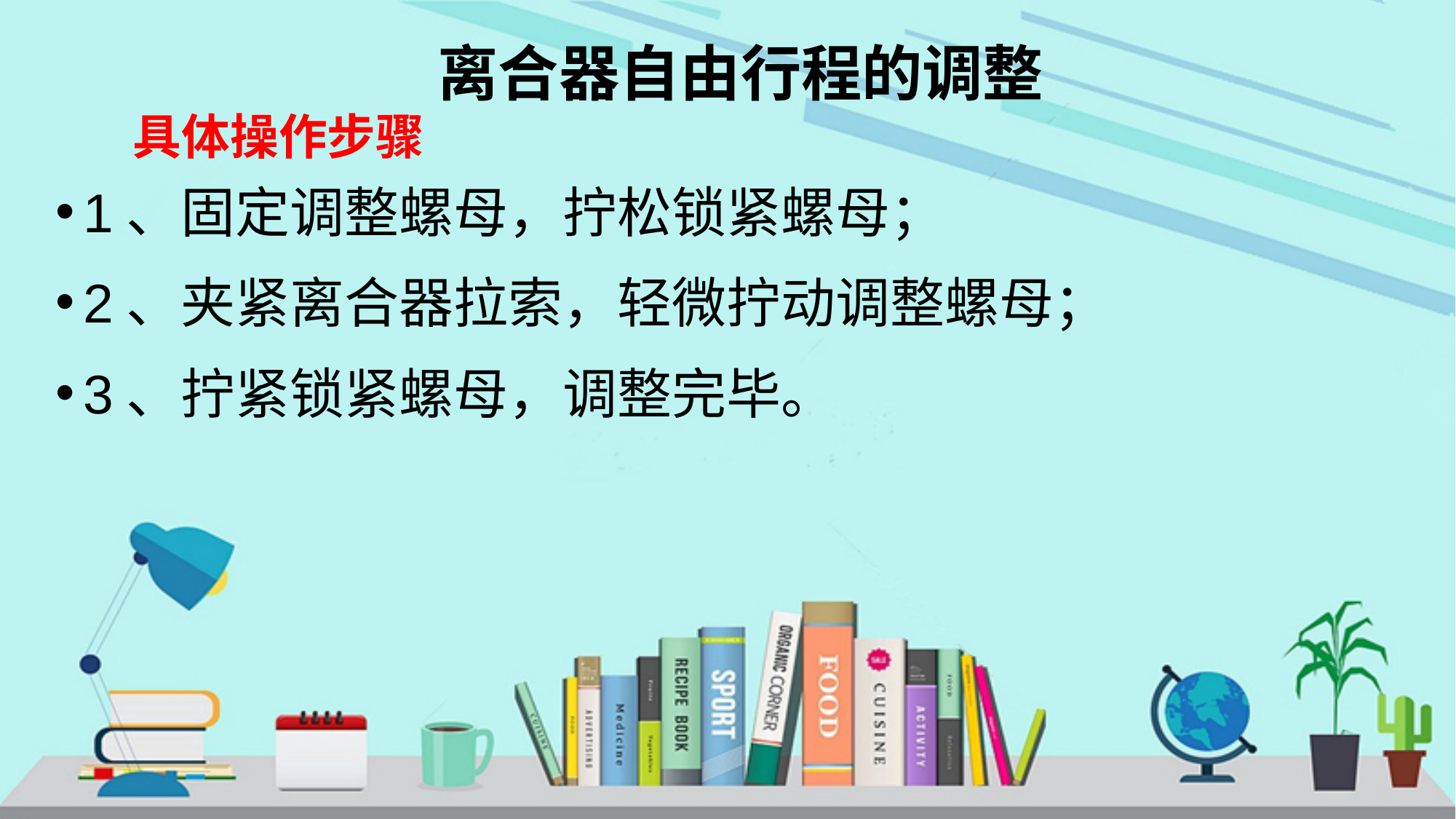

# 离合器自由行程的调整
具体操作步骤
1、固定调整螺母，拧松锁紧螺母；
2、夹紧离合器拉索，轻微拧动调整螺母；
3、拧紧锁紧螺母，调整完毕。